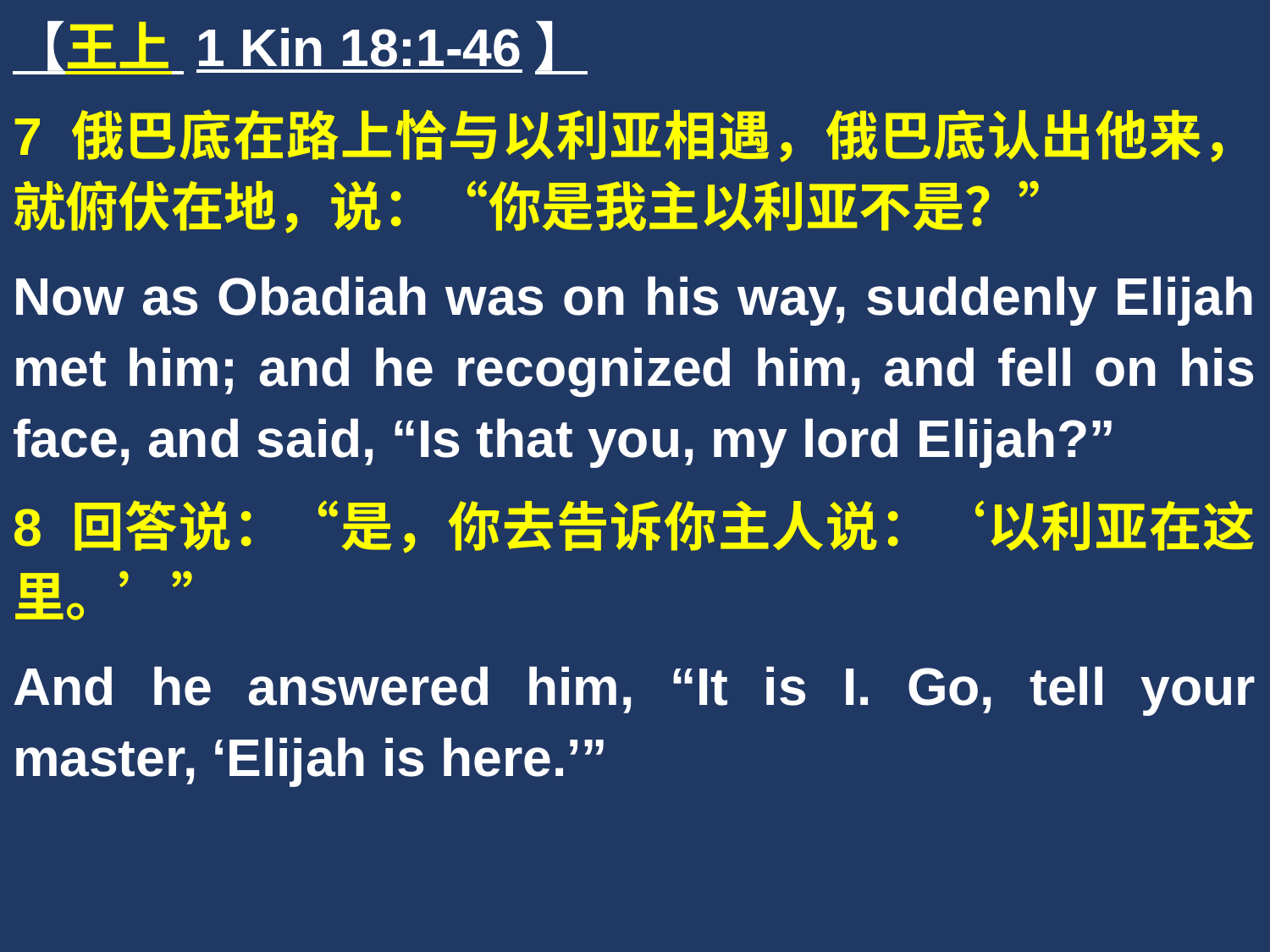

【王上 1 Kin 18:1-46】
7 俄巴底在路上恰与以利亚相遇，俄巴底认出他来，就俯伏在地，说：“你是我主以利亚不是？”
Now as Obadiah was on his way, suddenly Elijah met him; and he recognized him, and fell on his face, and said, “Is that you, my lord Elijah?”
8 回答说：“是，你去告诉你主人说：‘以利亚在这里。’”
And he answered him, “It is I. Go, tell your master, ‘Elijah is here.’”